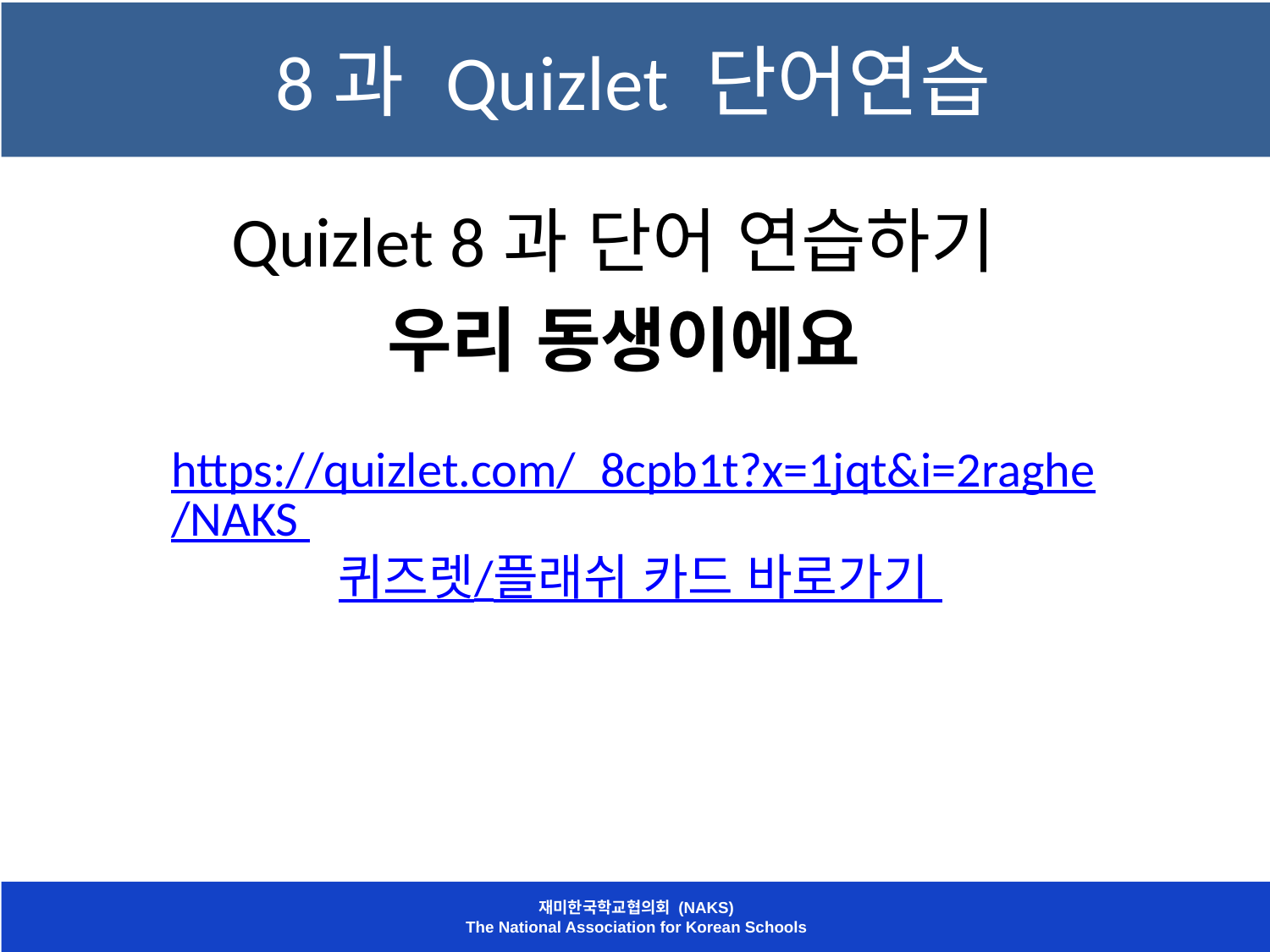

# 8과 Quizlet 단어연습

Quizlet 8과 단어 연습하기
우리 동생이에요

https://quizlet.com/_8cpb1t?x=1jqt&i=2raghe/NAKS 퀴즈렛/플래쉬 카드 바로가기
재미한국학교협의회 (NAKS)
The National Association for Korean Schools